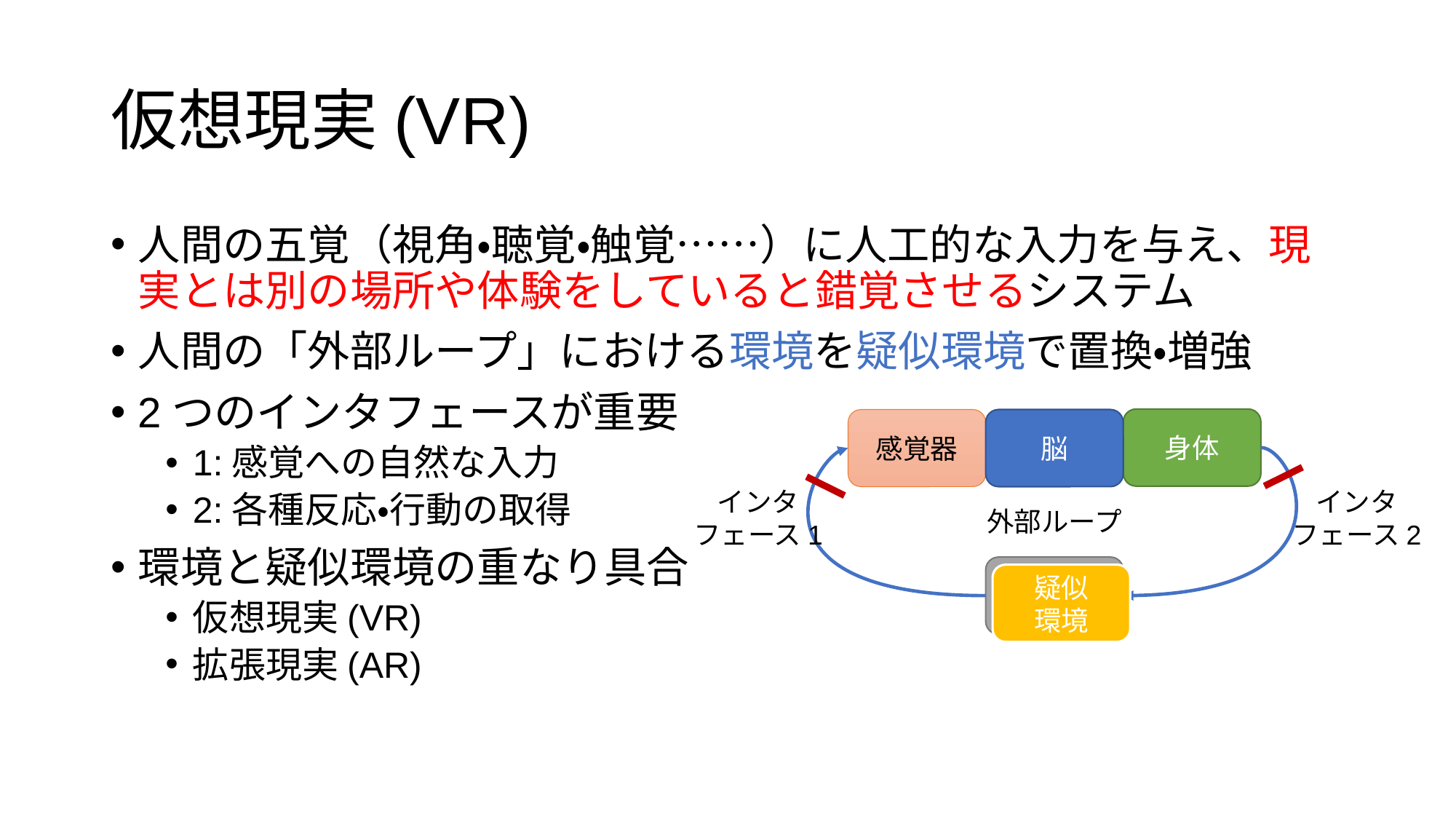

# 仮想現実(VR)
人間の五覚（視角・聴覚・触覚……）に人工的な入力を与え、現実とは別の場所や体験をしていると錯覚させるシステム
人間の「外部ループ」における環境を疑似環境で置換・増強
2つのインタフェースが重要
1:感覚への自然な入力
2:各種反応・行動の取得
環境と疑似環境の重なり具合
仮想現実(VR)
拡張現実(AR)

身体
感覚器
脳
インタ
フェース2
インタ
フェース1
外部ループ
環境
疑似
環境